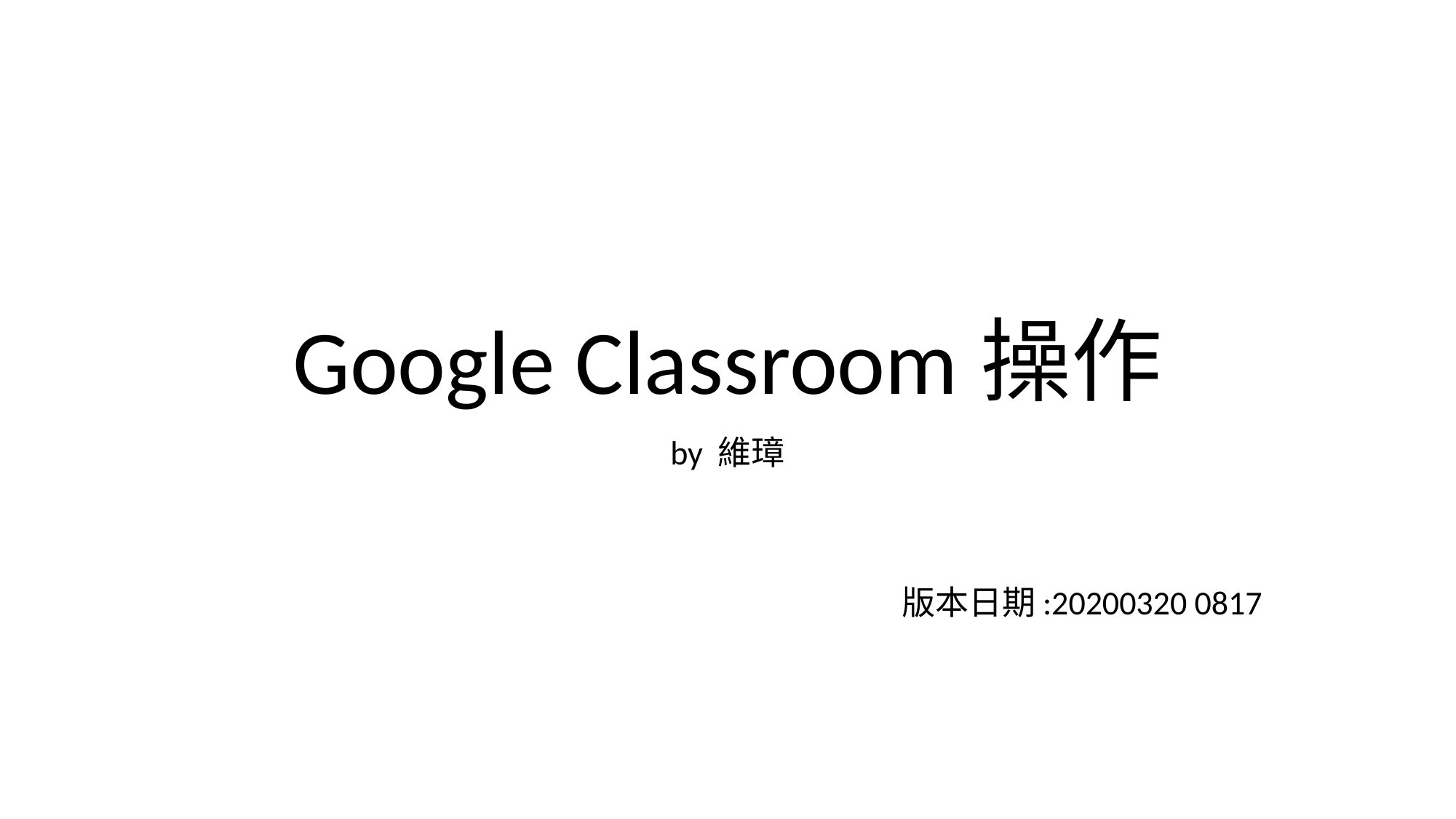

# Google Classroom操作
by 維璋

版本日期:20200320 0817